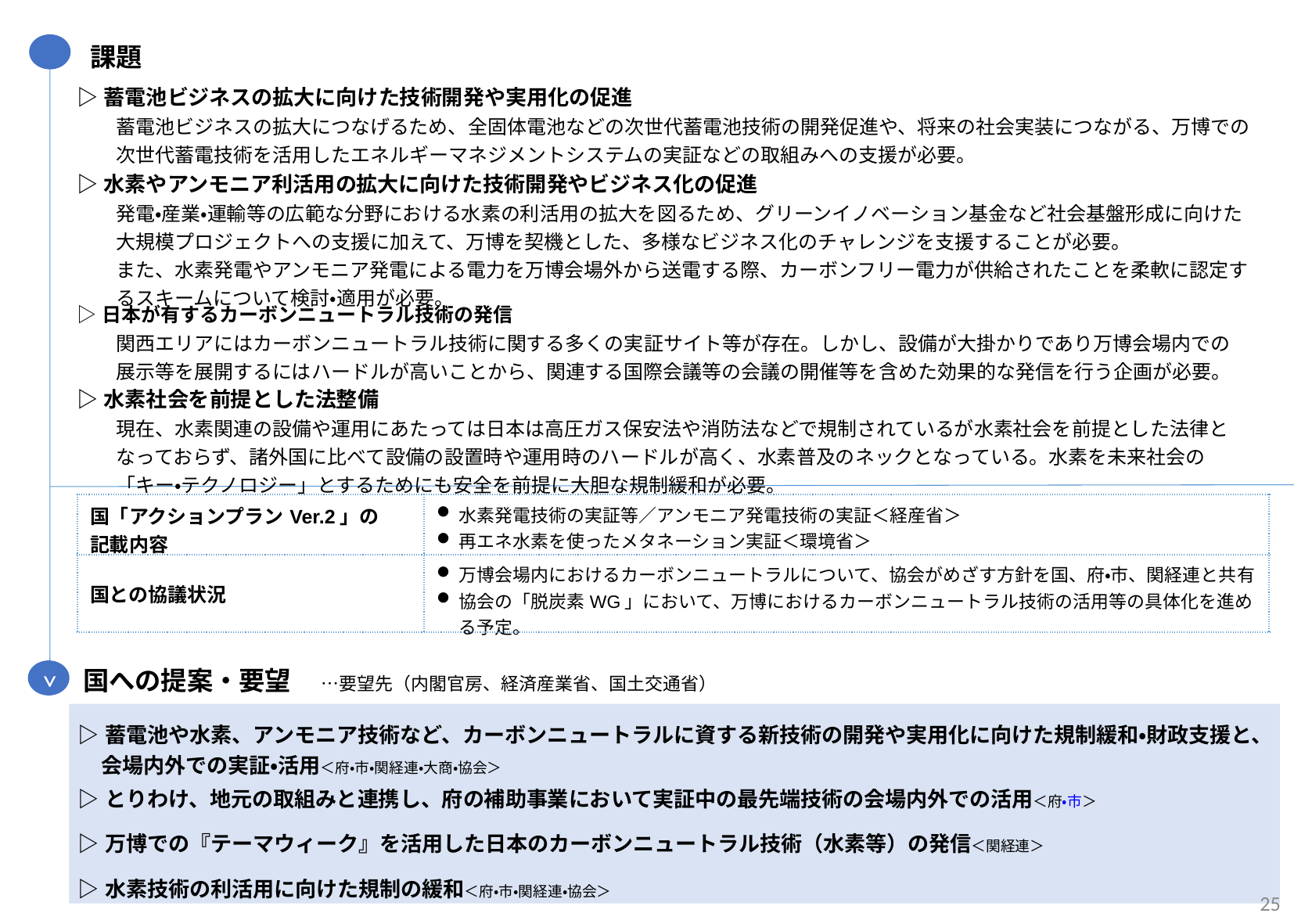

課題
| ▷蓄電池ビジネスの拡大に向けた技術開発や実用化の促進 　　蓄電池ビジネスの拡大につなげるため、全固体電池などの次世代蓄電池技術の開発促進や、将来の社会実装につながる、万博での次世代蓄電技術を活用したエネルギーマネジメントシステムの実証などの取組みへの支援が必要。 |
| --- |
| ▷水素やアンモニア利活用の拡大に向けた技術開発やビジネス化の促進 　　発電・産業・運輸等の広範な分野における水素の利活用の拡大を図るため、グリーンイノベーション基金など社会基盤形成に向けた大規模プロジェクトへの支援に加えて、万博を契機とした、多様なビジネス化のチャレンジを支援することが必要。 　　また、水素発電やアンモニア発電による電力を万博会場外から送電する際、カーボンフリー電力が供給されたことを柔軟に認定するスキームについて検討・適用が必要。 |
| ▷日本が有するカーボンニュートラル技術の発信 　　関西エリアにはカーボンニュートラル技術に関する多くの実証サイト等が存在。しかし、設備が大掛かりであり万博会場内での 　　展示等を展開するにはハードルが高いことから、関連する国際会議等の会議の開催等を含めた効果的な発信を行う企画が必要。 |
| ▷水素社会を前提とした法整備 　　現在、水素関連の設備や運用にあたっては日本は高圧ガス保安法や消防法などで規制されているが水素社会を前提とした法律となっておらず、諸外国に比べて設備の設置時や運用時のハードルが高く、水素普及のネックとなっている。水素を未来社会の「キー・テクノロジー」とするためにも安全を前提に大胆な規制緩和が必要。 |
| 国「アクションプランVer.2」の 記載内容 | 水素発電技術の実証等／アンモニア発電技術の実証＜経産省＞ 再エネ水素を使ったメタネーション実証＜環境省＞ |
| --- | --- |
| 国との協議状況 | 万博会場内におけるカーボンニュートラルについて、協会がめざす方針を国、府・市、関経連と共有 協会の「脱炭素WG」において、万博におけるカーボンニュートラル技術の活用等の具体化を進める予定。 |
>
国への提案・要望　 …要望先（内閣官房、経済産業省、国土交通省）

| ▷蓄電池や水素、アンモニア技術など、カーボンニュートラルに資する新技術の開発や実用化に向けた規制緩和・財政支援と、会場内外での実証・活用＜府・市・関経連・大商・協会＞ |
| --- |
| ▷とりわけ、地元の取組みと連携し、府の補助事業において実証中の最先端技術の会場内外での活用＜府・市＞ |
| ▷万博での『テーマウィーク』を活用した日本のカーボンニュートラル技術（水素等）の発信＜関経連＞ ▷水素技術の利活用に向けた規制の緩和＜府・市・関経連・協会＞ |
25